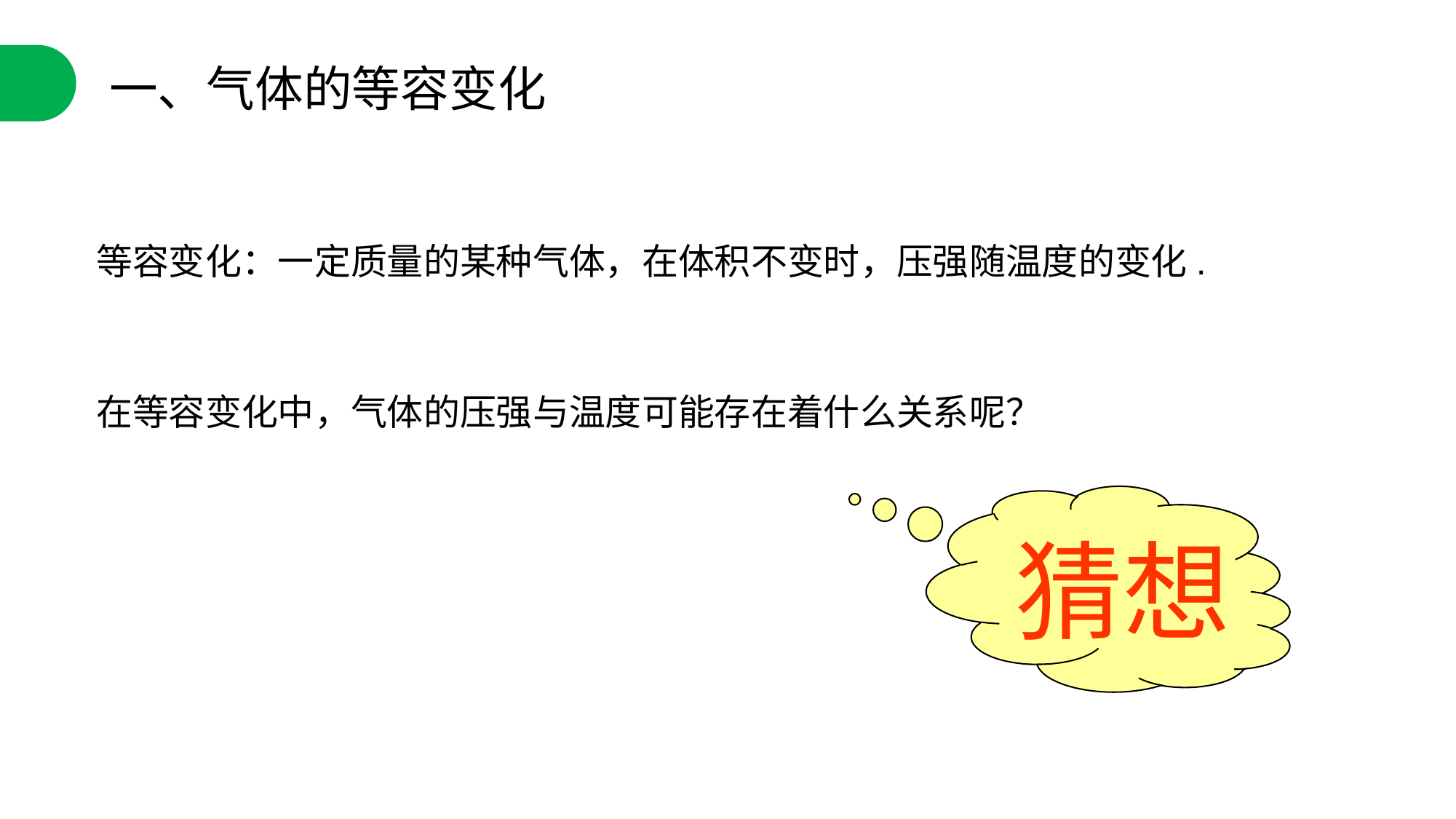

一、气体的等容变化
等容变化：一定质量的某种气体，在体积不变时，压强随温度的变化.
在等容变化中，气体的压强与温度可能存在着什么关系呢？

猜想